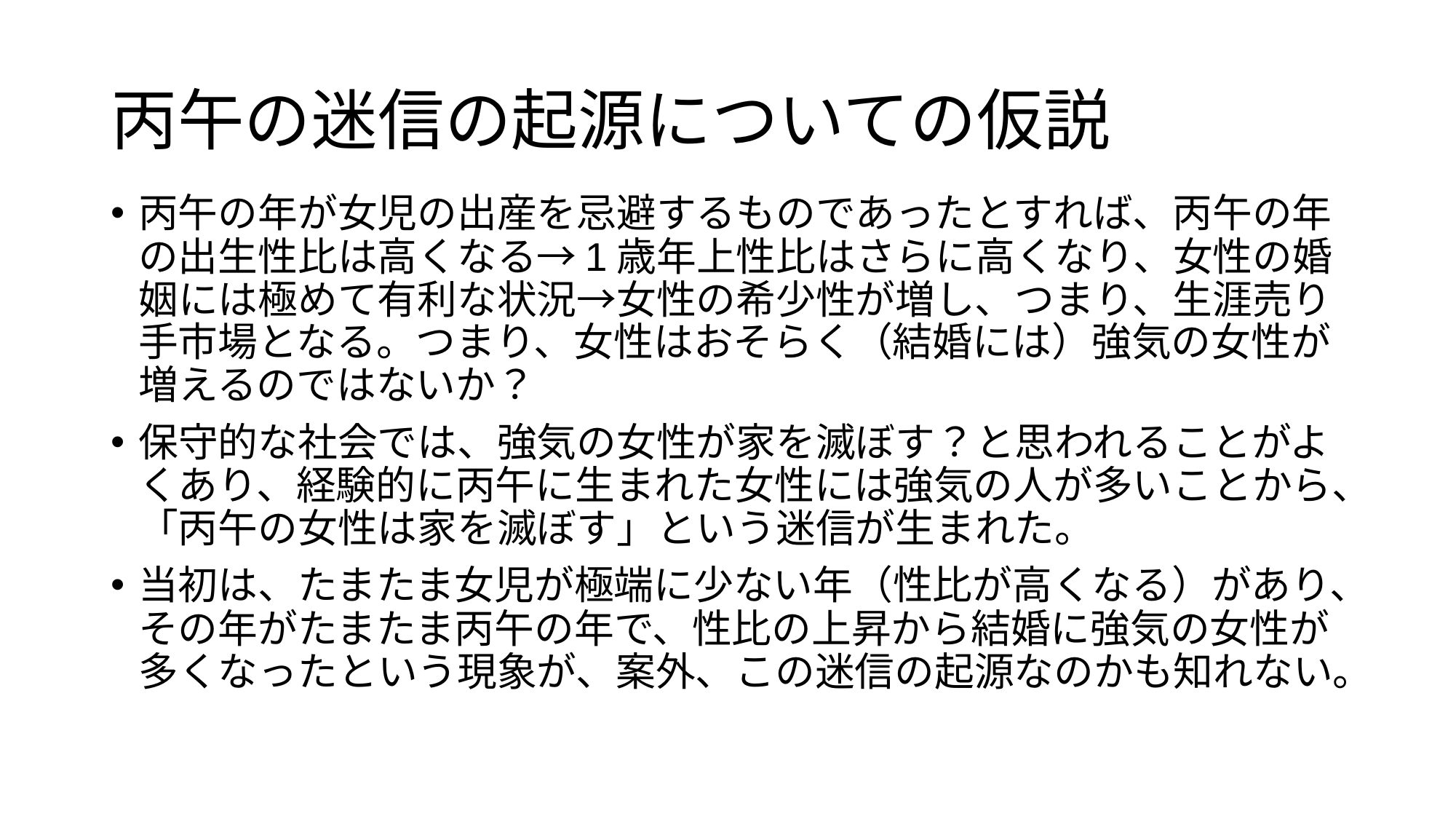

# 丙午の迷信の起源についての仮説
丙午の年が女児の出産を忌避するものであったとすれば、丙午の年の出生性比は高くなる→1歳年上性比はさらに高くなり、女性の婚姻には極めて有利な状況→女性の希少性が増し、つまり、生涯売り手市場となる。つまり、女性はおそらく（結婚には）強気の女性が増えるのではないか？
保守的な社会では、強気の女性が家を滅ぼす？と思われることがよくあり、経験的に丙午に生まれた女性には強気の人が多いことから、「丙午の女性は家を滅ぼす」という迷信が生まれた。
当初は、たまたま女児が極端に少ない年（性比が高くなる）があり、その年がたまたま丙午の年で、性比の上昇から結婚に強気の女性が多くなったという現象が、案外、この迷信の起源なのかも知れない。